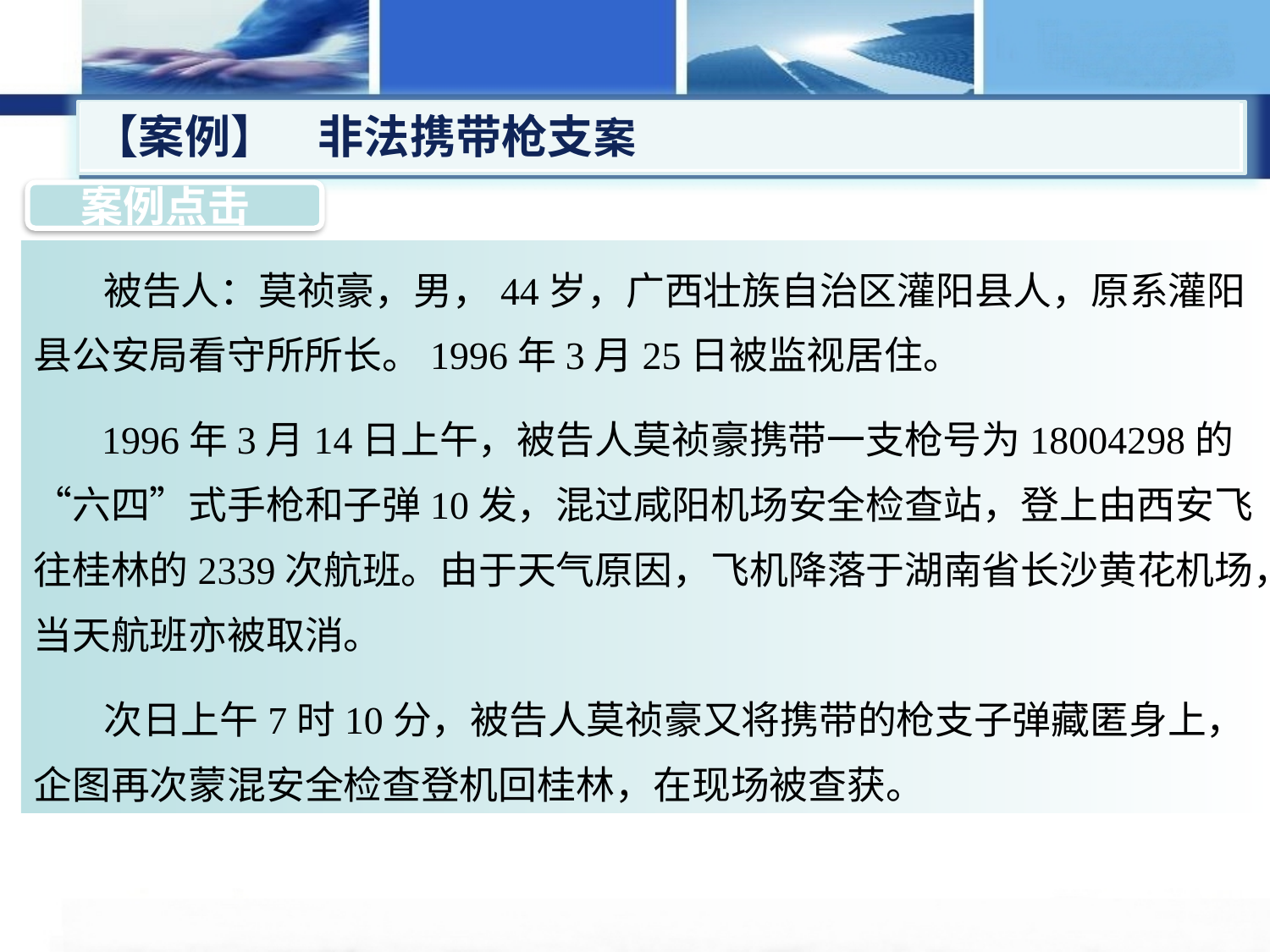

【案例】    非法携带枪支案
              案例点击
       被告人：莫祯豪，男，44岁，广西壮族自治区灌阳县人，原系灌阳县公安局看守所所长。1996年3月25日被监视居住。
       1996年3月14日上午，被告人莫祯豪携带一支枪号为18004298的“六四”式手枪和子弹10发，混过咸阳机场安全检查站，登上由西安飞往桂林的2339次航班。由于天气原因，飞机降落于湖南省长沙黄花机场，当天航班亦被取消。
       次日上午7时10分，被告人莫祯豪又将携带的枪支子弹藏匿身上，企图再次蒙混安全检查登机回桂林，在现场被查获。
20